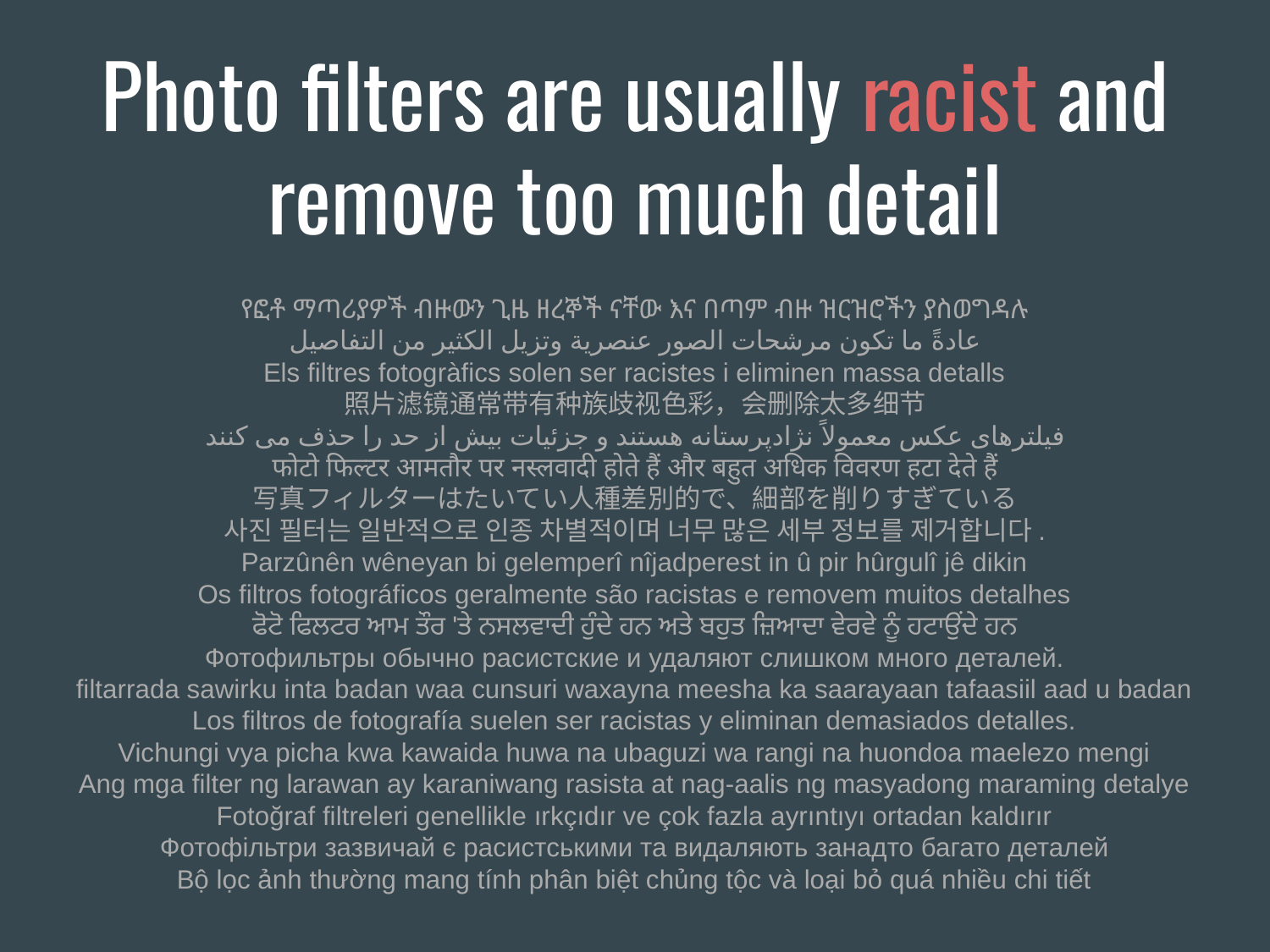

Photo filters are usually racist and remove too much detail
የፎቶ ማጣሪያዎች ብዙውን ጊዜ ዘረኞች ናቸው እና በጣም ብዙ ዝርዝሮችን ያስወግዳሉ
عادةً ما تكون مرشحات الصور عنصرية وتزيل الكثير من التفاصيل
Els filtres fotogràfics solen ser racistes i eliminen massa detalls
照片滤镜通常带有种族歧视色彩，会删除太多细节
فیلترهای عکس معمولاً نژادپرستانه هستند و جزئیات بیش از حد را حذف می کنند
फोटो फिल्टर आमतौर पर नस्लवादी होते हैं और बहुत अधिक विवरण हटा देते हैं
写真フィルターはたいてい人種差別的で、細部を削りすぎている
사진 필터는 일반적으로 인종 차별적이며 너무 많은 세부 정보를 제거합니다.
Parzûnên wêneyan bi gelemperî nîjadperest in û pir hûrgulî jê dikin
Os filtros fotográficos geralmente são racistas e removem muitos detalhes
ਫੋਟੋ ਫਿਲਟਰ ਆਮ ਤੌਰ 'ਤੇ ਨਸਲਵਾਦੀ ਹੁੰਦੇ ਹਨ ਅਤੇ ਬਹੁਤ ਜ਼ਿਆਦਾ ਵੇਰਵੇ ਨੂੰ ਹਟਾਉਂਦੇ ਹਨ
Фотофильтры обычно расистские и удаляют слишком много деталей.
filtarrada sawirku inta badan waa cunsuri waxayna meesha ka saarayaan tafaasiil aad u badan
Los filtros de fotografía suelen ser racistas y eliminan demasiados detalles.
Vichungi vya picha kwa kawaida huwa na ubaguzi wa rangi na huondoa maelezo mengi
Ang mga filter ng larawan ay karaniwang rasista at nag-aalis ng masyadong maraming detalye
Fotoğraf filtreleri genellikle ırkçıdır ve çok fazla ayrıntıyı ortadan kaldırır
Фотофільтри зазвичай є расистськими та видаляють занадто багато деталей
Bộ lọc ảnh thường mang tính phân biệt chủng tộc và loại bỏ quá nhiều chi tiết